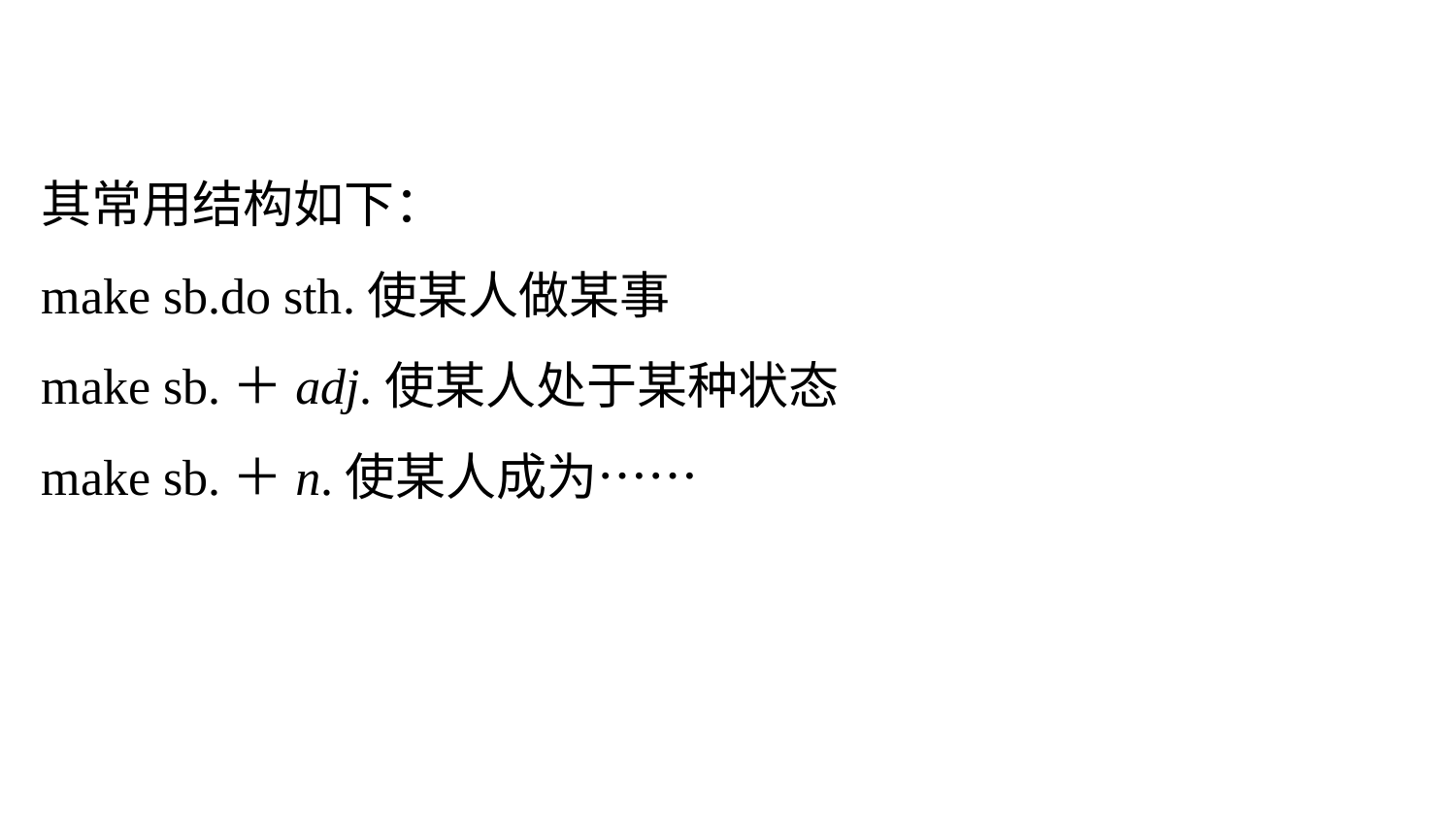

其常用结构如下：
make sb.do sth.使某人做某事
make sb.＋adj.使某人处于某种状态
make sb.＋n.使某人成为……